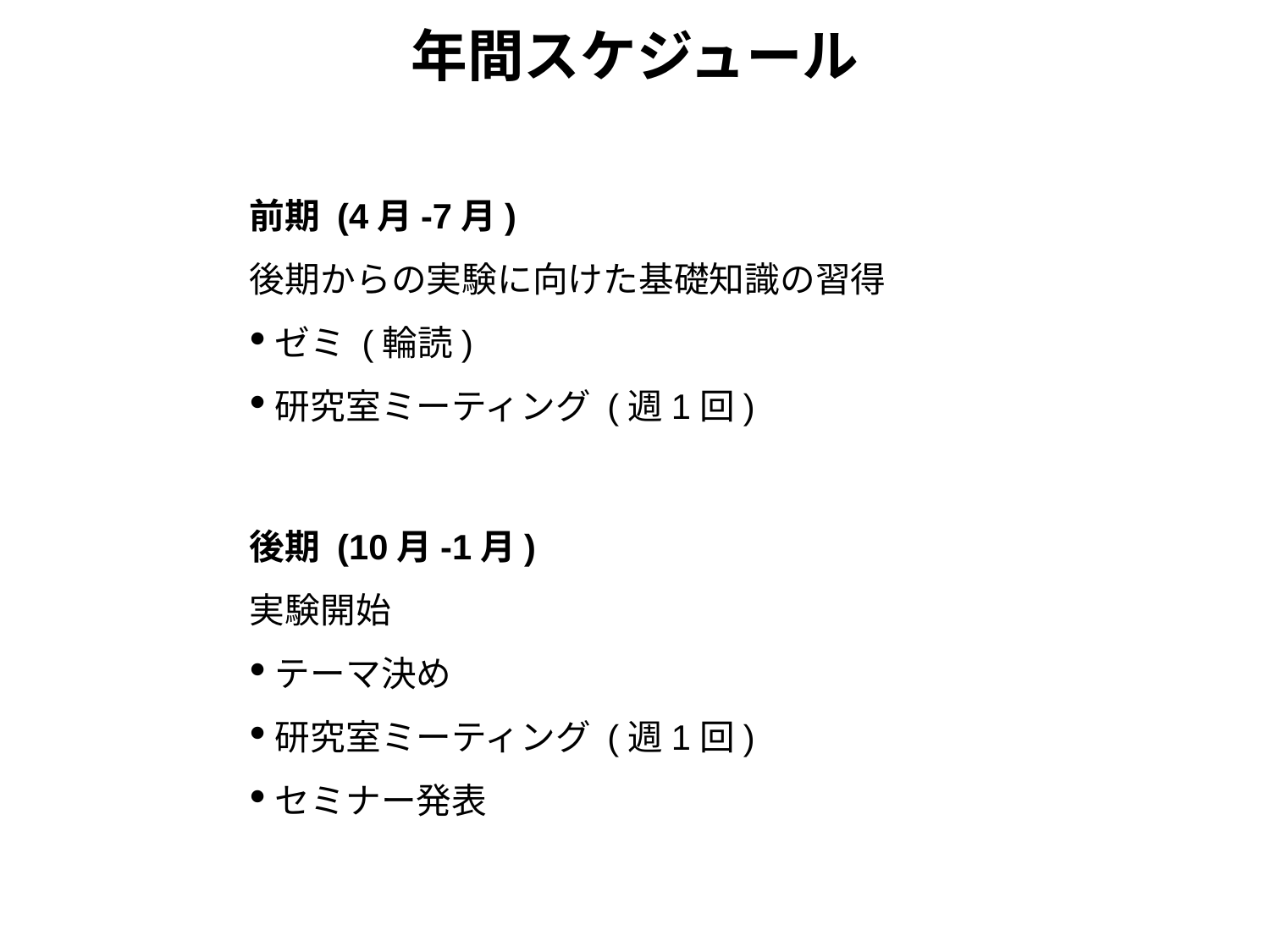

# 年間スケジュール
前期 (4月-7月)
後期からの実験に向けた基礎知識の習得
ゼミ (輪読)
研究室ミーティング (週1回)

後期 (10月-1月)
実験開始
テーマ決め
研究室ミーティング (週1回)
セミナー発表